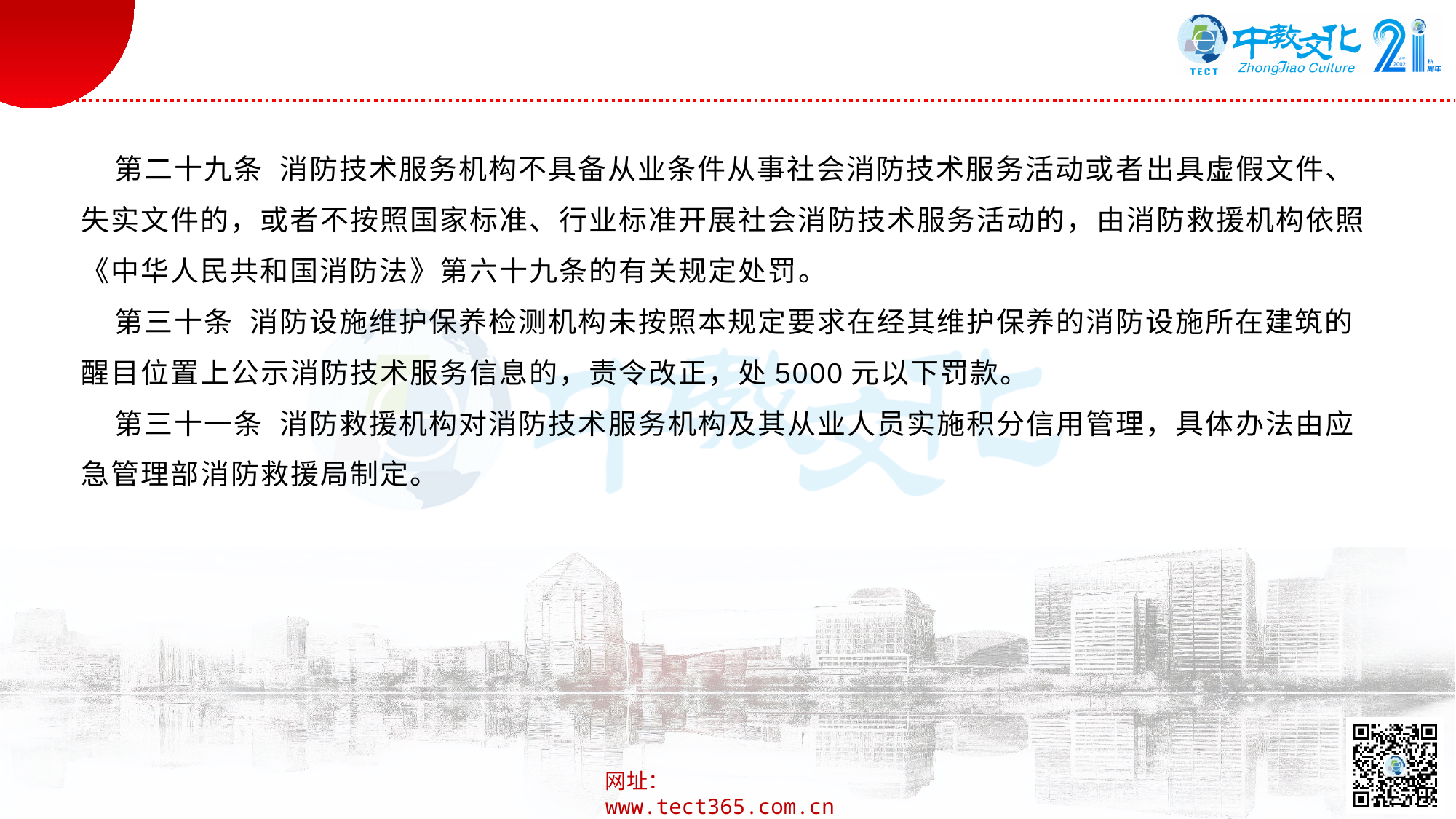

第二十九条  消防技术服务机构不具备从业条件从事社会消防技术服务活动或者出具虚假文件、失实文件的，或者不按照国家标准、行业标准开展社会消防技术服务活动的，由消防救援机构依照《中华人民共和国消防法》第六十九条的有关规定处罚。
第三十条  消防设施维护保养检测机构未按照本规定要求在经其维护保养的消防设施所在建筑的醒目位置上公示消防技术服务信息的，责令改正，处5000元以下罚款。
第三十一条  消防救援机构对消防技术服务机构及其从业人员实施积分信用管理，具体办法由应急管理部消防救援局制定。